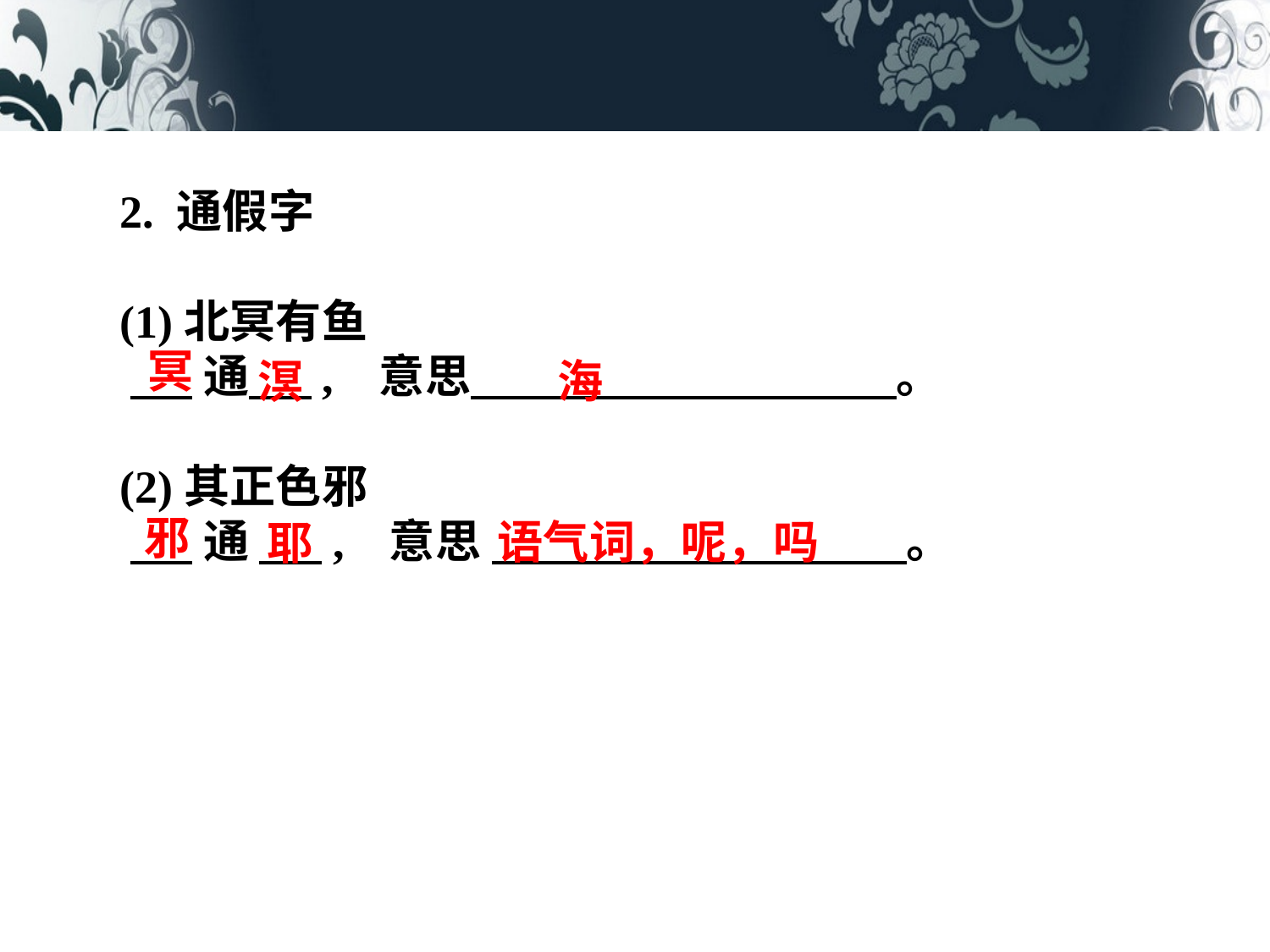

2. 通假字

(1)北冥有鱼
       通      ,   意思                                         。

(2)其正色邪
       通       ,   意思                                         。

冥
溟
海
邪
语气词，呢，吗
耶